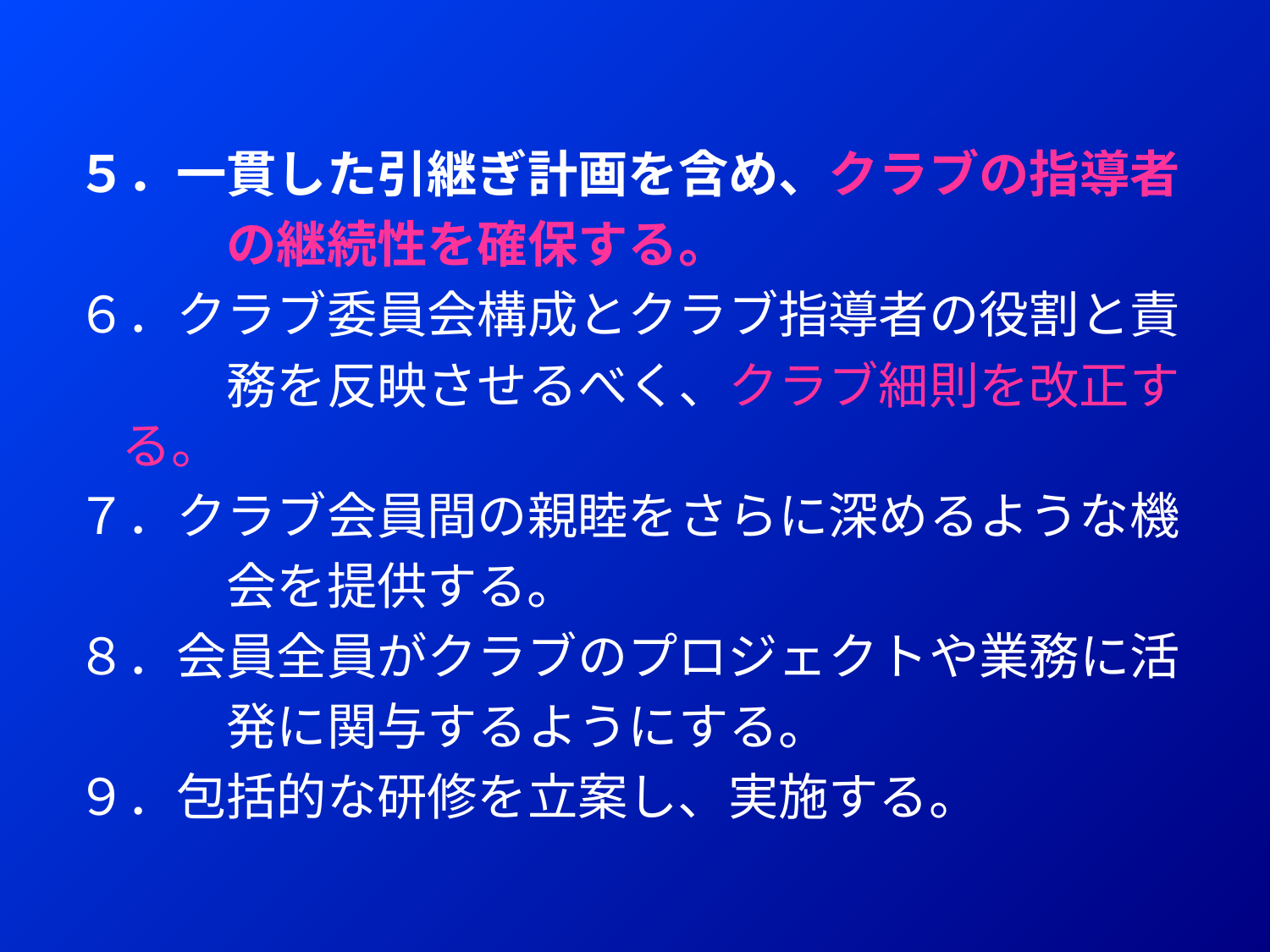

５．一貫した引継ぎ計画を含め、クラブの指導者
　　　の継続性を確保する。
６．クラブ委員会構成とクラブ指導者の役割と責
　　　務を反映させるべく、クラブ細則を改正する。
７．クラブ会員間の親睦をさらに深めるような機
　　　会を提供する。
８．会員全員がクラブのプロジェクトや業務に活
　　　発に関与するようにする。
９．包括的な研修を立案し、実施する。